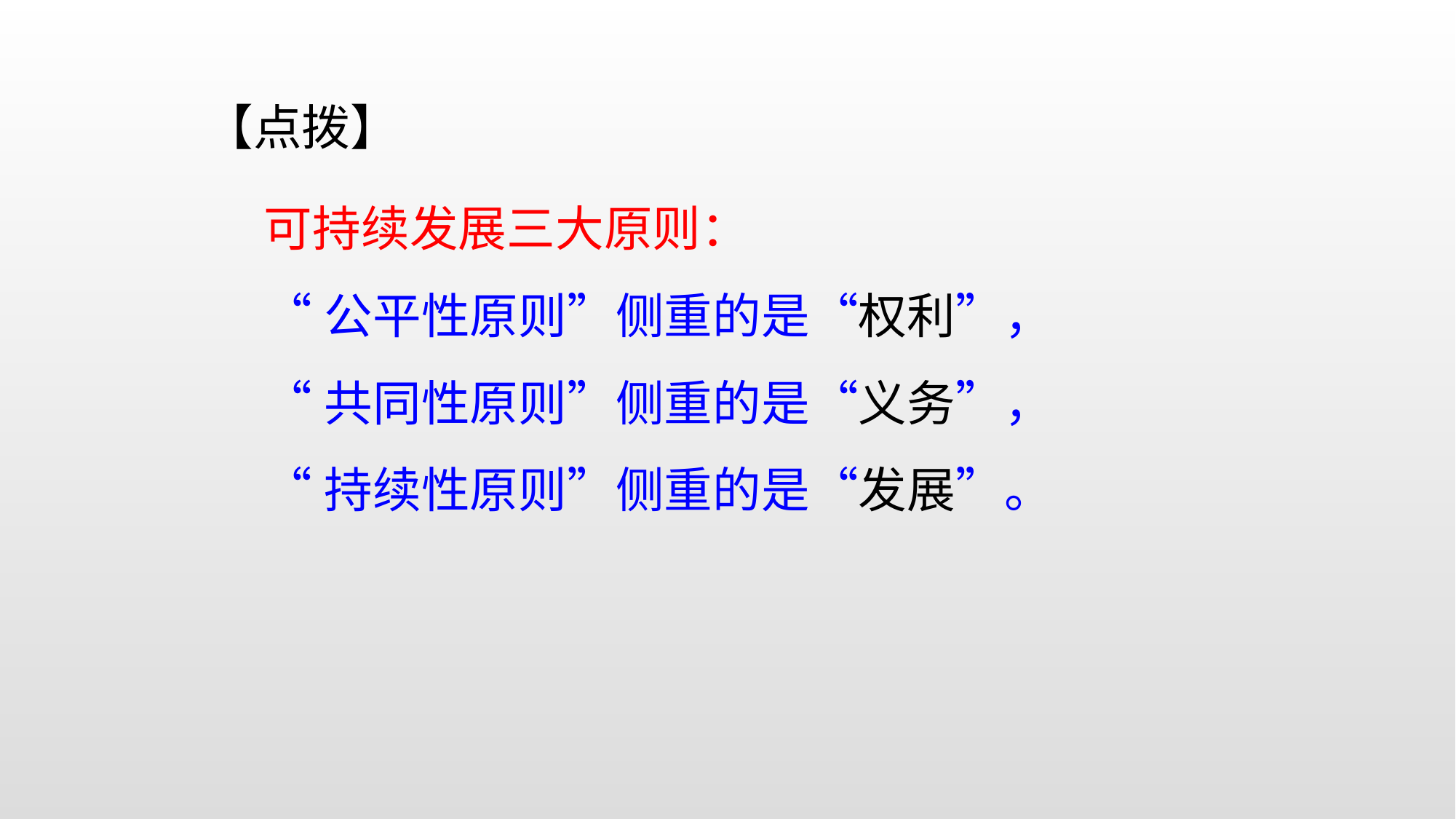

【点拨】
可持续发展三大原则：
“公平性原则”侧重的是“权利”，
“共同性原则”侧重的是“义务”，
“持续性原则”侧重的是“发展”。